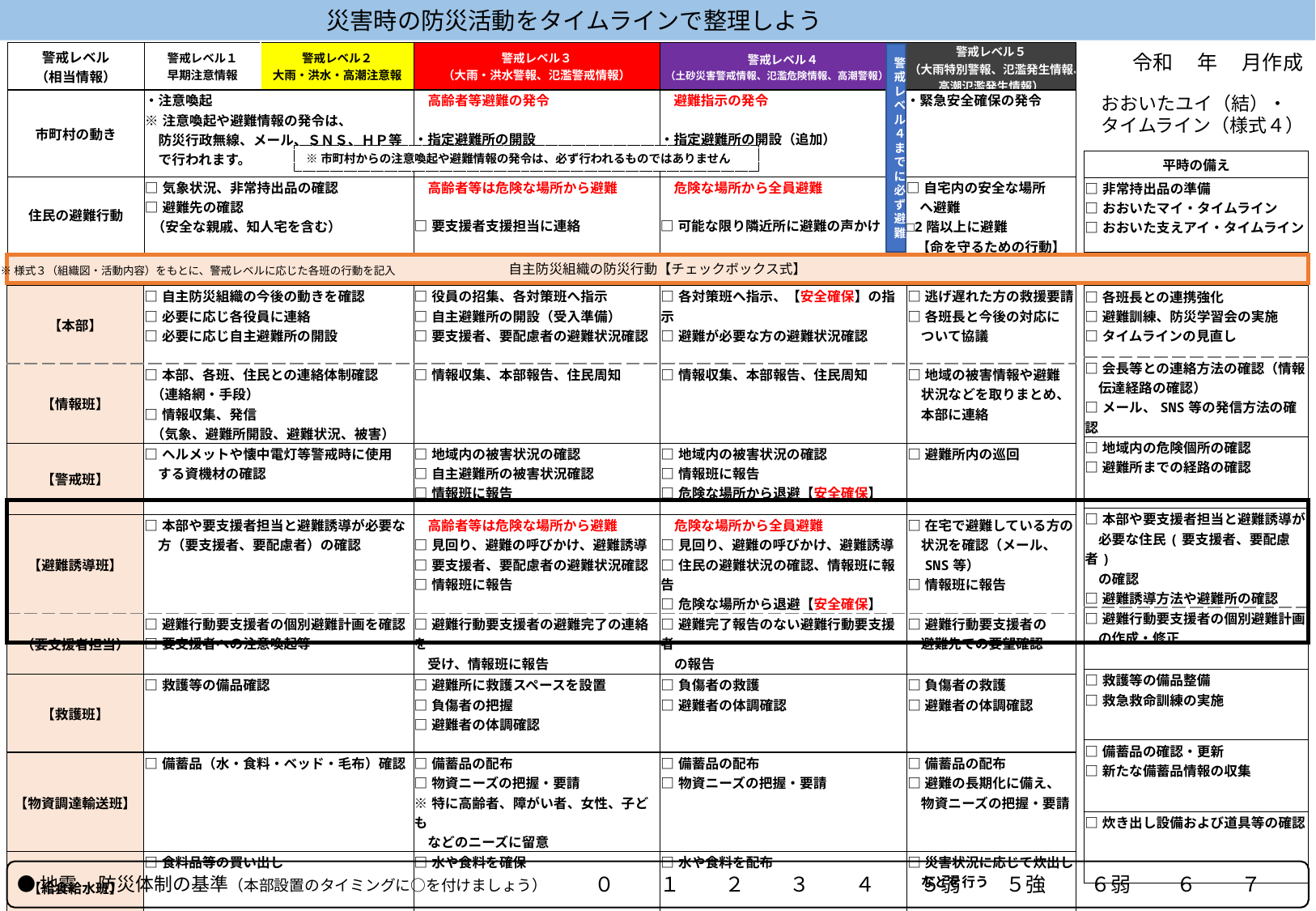

災害時の防災活動をタイムラインで整理しよう
| 警戒レベル （相当情報） | 警戒レベル１ 早期注意情報 | 警戒レベル２ 大雨・洪水・高潮注意報 | 警戒レベル３ （大雨・洪水警報、氾濫警戒情報） | 警戒レベル４ （土砂災害警戒情報、氾濫危険情報、高潮警報） | 警戒レベル５ （大雨特別警報、氾濫発生情報、 高潮氾濫発生情報） |
| --- | --- | --- | --- | --- | --- |
| 市町村の動き | ・注意喚起 ※注意喚起や避難情報の発令は、 　防災行政無線、メール、ＳＮＳ、ＨＰ等 　で行われます。 |  | 高齢者等避難の発令 ・指定避難所の開設 | 避難指示の発令 ・指定避難所の開設（追加） | ・緊急安全確保の発令 |
| 住民の避難行動 | □気象状況、非常持出品の確認 □避難先の確認 （安全な親戚、知人宅を含む） |  | 高齢者等は危険な場所から避難 □要支援者支援担当に連絡 | 危険な場所から全員避難 □可能な限り隣近所に避難の声かけ | □自宅内の安全な場所 　へ避難 □2階以上に避難 【命を守るための行動】 |
警戒レベル４までに必ず避難
令和　 年 　月作成
おおいたユイ（結）・
タイムライン（様式４）
※市町村からの注意喚起や避難情報の発令は、必ず行われるものではありません
| 平時の備え |
| --- |
| □非常持出品の準備 □おおいたマイ・タイムライン □おおいた支えアイ・タイムライン |
自主防災組織の防災行動【チェックボックス式】
※様式３（組織図・活動内容）をもとに、警戒レベルに応じた各班の行動を記入
| 【本部】 | □自主防災組織の今後の動きを確認 □必要に応じ各役員に連絡 □必要に応じ自主避難所の開設 | □役員の招集、各対策班へ指示 □自主避難所の開設（受入準備） □要支援者、要配慮者の避難状況確認 | □各対策班へ指示、【安全確保】の指示 □避難が必要な方の避難状況確認 | □逃げ遅れた方の救援要請 □各班長と今後の対応に 　ついて協議 |
| --- | --- | --- | --- | --- |
| 【情報班】 | □本部、各班、住民との連絡体制確認 （連絡網・手段） □情報収集、発信 （気象、避難所開設、避難状況、被害） | □情報収集、本部報告、住民周知 | □情報収集、本部報告、住民周知 | □地域の被害情報や避難 　状況などを取りまとめ、 　本部に連絡 |
| 【警戒班】 | □ヘルメットや懐中電灯等警戒時に使用 　する資機材の確認 | □地域内の被害状況の確認 □自主避難所の被害状況確認 □情報班に報告 | □地域内の被害状況の確認 □情報班に報告 □危険な場所から退避【安全確保】 | □避難所内の巡回 |
| 【避難誘導班】 | □本部や要支援者担当と避難誘導が必要な 　方（要支援者、要配慮者）の確認 | 高齢者等は危険な場所から避難 □見回り、避難の呼びかけ、避難誘導 □要支援者、要配慮者の避難状況確認 □情報班に報告 | 危険な場所から全員避難 □見回り、避難の呼びかけ、避難誘導 □住民の避難状況の確認、情報班に報告 □危険な場所から退避【安全確保】 | □在宅で避難している方の 　状況を確認（メール、 　SNS等） □情報班に報告 |
| （要支援者担当） | □避難行動要支援者の個別避難計画を確認 □要支援者への注意喚起等 | □避難行動要支援者の避難完了の連絡を 　受け、情報班に報告 | □避難完了報告のない避難行動要支援者 　の報告 | □避難行動要支援者の　 　避難先での要望確認 |
| 【救護班】 | □救護等の備品確認 | □避難所に救護スペースを設置 □負傷者の把握 □避難者の体調確認 | □負傷者の救護 □避難者の体調確認 | □負傷者の救護 □避難者の体調確認 |
| 【物資調達輸送班】 | □備蓄品（水・食料・ベッド・毛布）確認 | □備蓄品の配布 □物資ニーズの把握・要請 ※特に高齢者、障がい者、女性、子ども 　などのニーズに留意 | □備蓄品の配布 □物資ニーズの把握・要請 | □備蓄品の配布 □避難の長期化に備え、 　物資ニーズの把握・要請 |
| 【給食給水班】 | □食料品等の買い出し | □水や食料を確保 | □水や食料を配布 | □災害状況に応じて炊出し 　などを行う |
| □各班長との連携強化 □避難訓練、防災学習会の実施 □タイムラインの見直し |
| --- |
| □会長等との連絡方法の確認（情報 　伝達経路の確認） □メール、SNS等の発信方法の確認 |
| □地域内の危険個所の確認 □避難所までの経路の確認 |
| □本部や要支援者担当と避難誘導が 　必要な住民(要支援者、要配慮者) 　の確認 □避難誘導方法や避難所の確認 |
| □避難行動要支援者の個別避難計画 　の作成・修正 |
| □救護等の備品整備 □救急救命訓練の実施 |
| □備蓄品の確認・更新 □新たな備蓄品情報の収集 |
| □炊き出し設備および道具等の確認 |

０　 　１　 　２　 　３ 　　４　 　５弱　　 ５強　 　６弱　 　６　 　７
防災体制の基準（本部設置のタイミングに○を付けましょう）
●地震